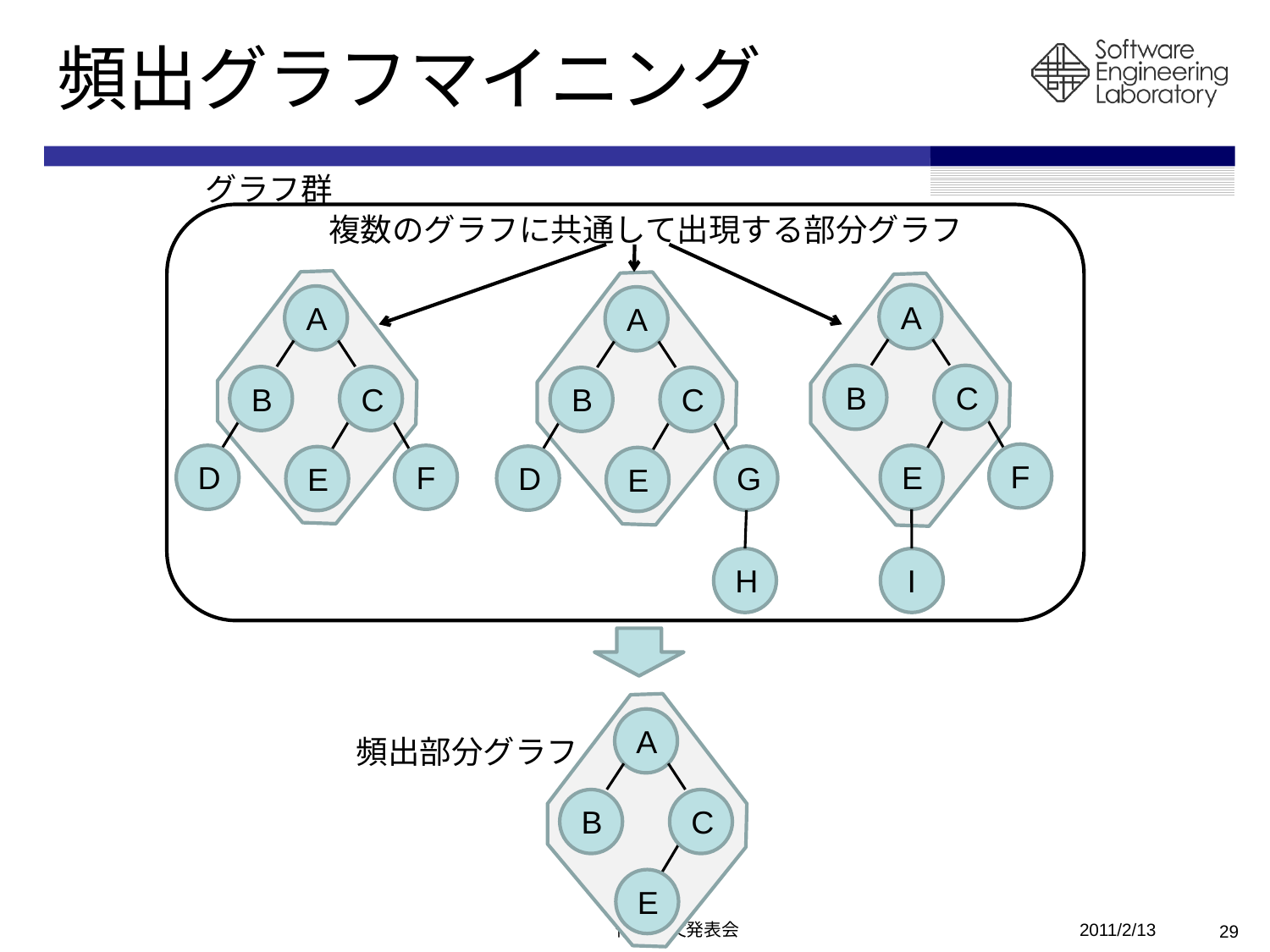

# 頻出グラフマイニング
グラフ群
複数のグラフに共通して出現する部分グラフ

A
B
C
D
F
E

A
B
C
D
G
E
H

A
B
C
F
E
I

A
B
C
E
頻出部分グラフ
修士論文発表会
2011/2/13
29